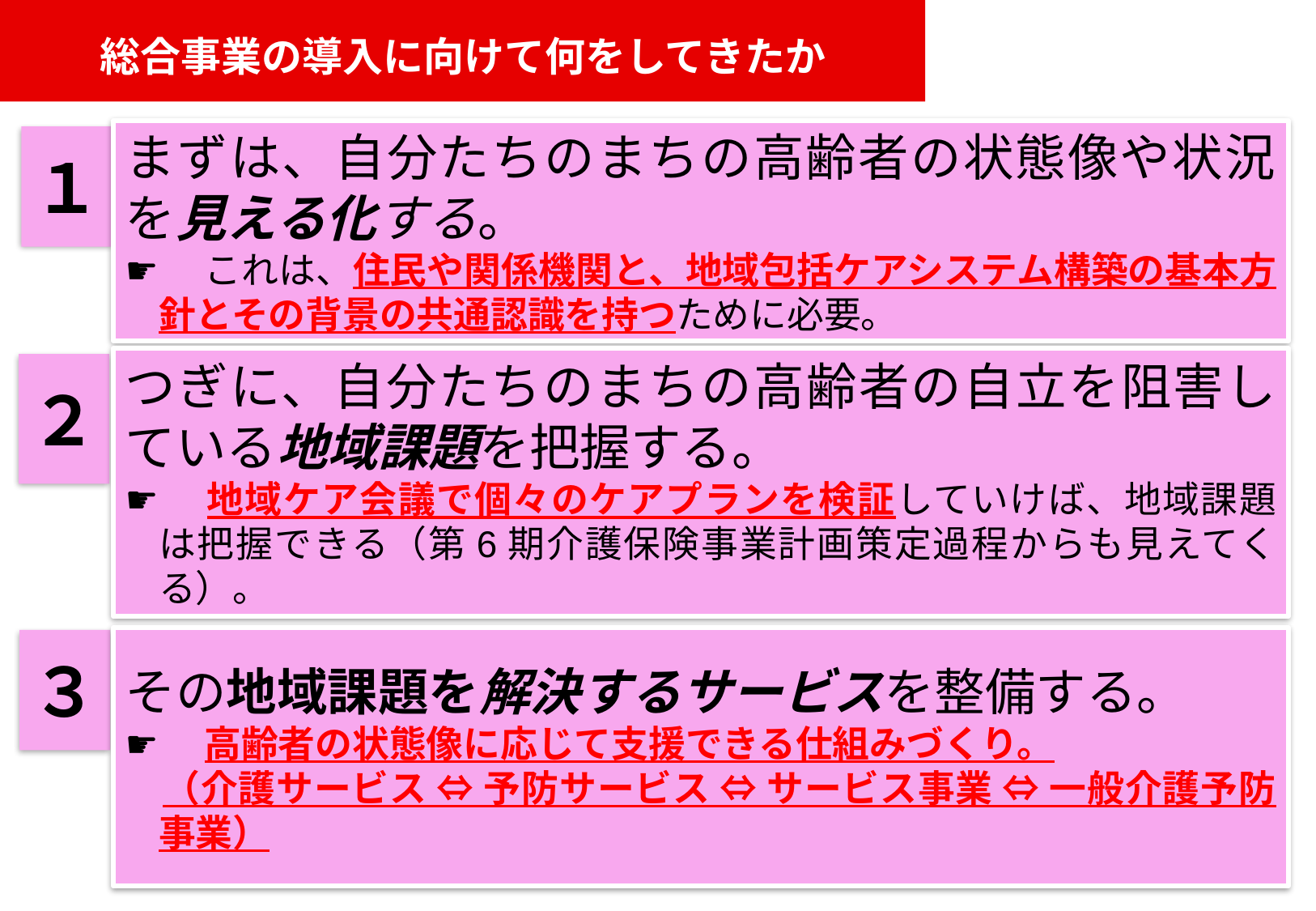

総合事業の導入に向けて何をしてきたか
まずは、自分たちのまちの高齢者の状態像や状況を見える化する。
☛　これは、住民や関係機関と、地域包括ケアシステム構築の基本方針とその背景の共通認識を持つために必要。
１
つぎに、自分たちのまちの高齢者の自立を阻害している地域課題を把握する。
☛　地域ケア会議で個々のケアプランを検証していけば、地域課題は把握できる（第6期介護保険事業計画策定過程からも見えてくる）。
２
その地域課題を解決するサービスを整備する。
☛　高齢者の状態像に応じて支援できる仕組みづくり。
　（介護サービス ⇔ 予防サービス ⇔ サービス事業 ⇔ 一般介護予防事業）
３